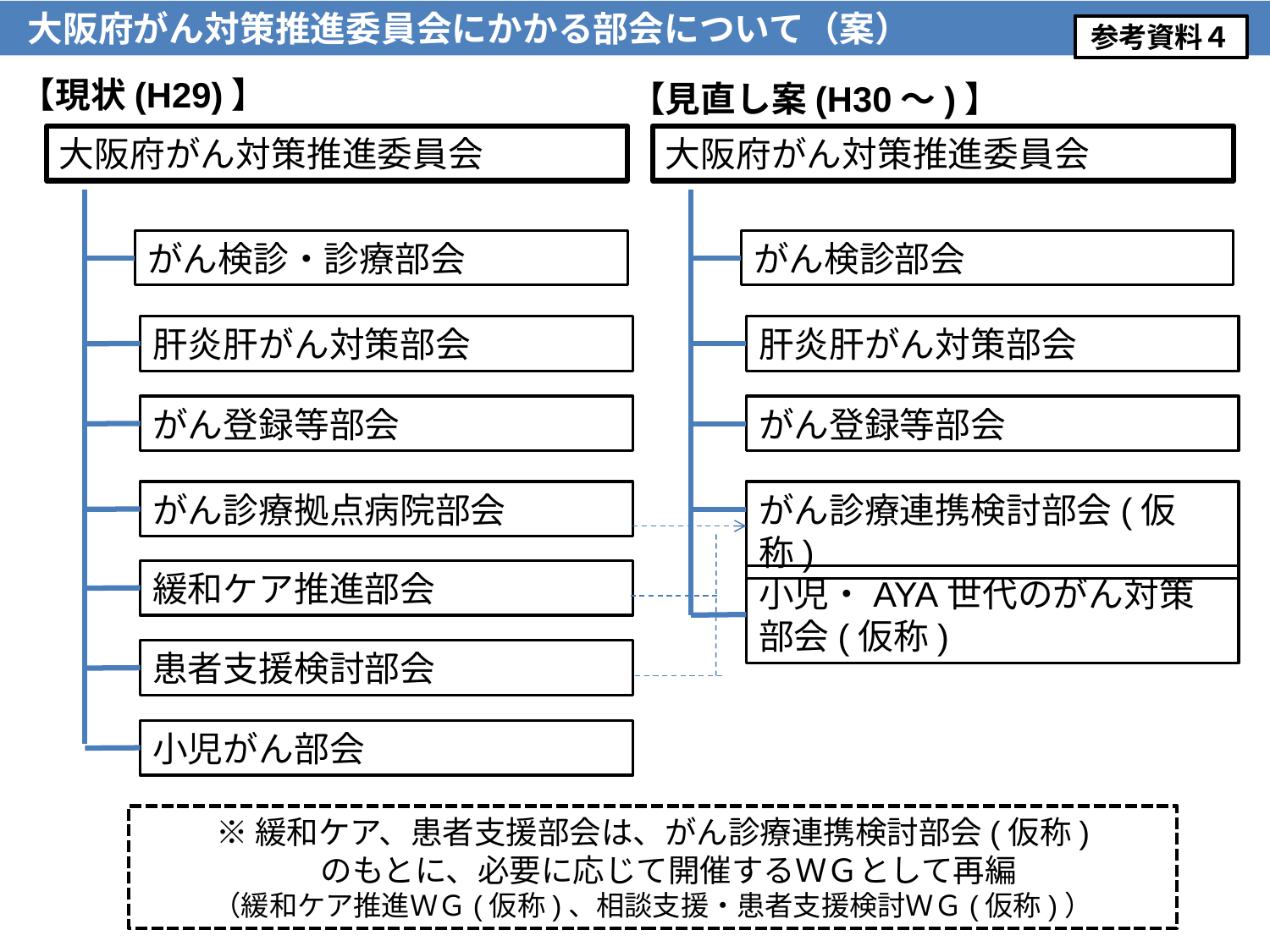

大阪府がん対策推進委員会にかかる部会について（案）
参考資料４
【現状(H29)】
【見直し案(H30～)】
大阪府がん対策推進委員会
がん検診部会
肝炎肝がん対策部会
がん登録等部会
がん診療連携検討部会(仮称)
小児・AYA世代のがん対策部会(仮称)
大阪府がん対策推進委員会
がん検診・診療部会
肝炎肝がん対策部会
がん登録等部会
がん診療拠点病院部会
緩和ケア推進部会
患者支援検討部会
小児がん部会
※緩和ケア、患者支援部会は、がん診療連携検討部会(仮称)
　のもとに、必要に応じて開催するＷＧとして再編
（緩和ケア推進ＷＧ(仮称)、相談支援・患者支援検討ＷＧ(仮称)）